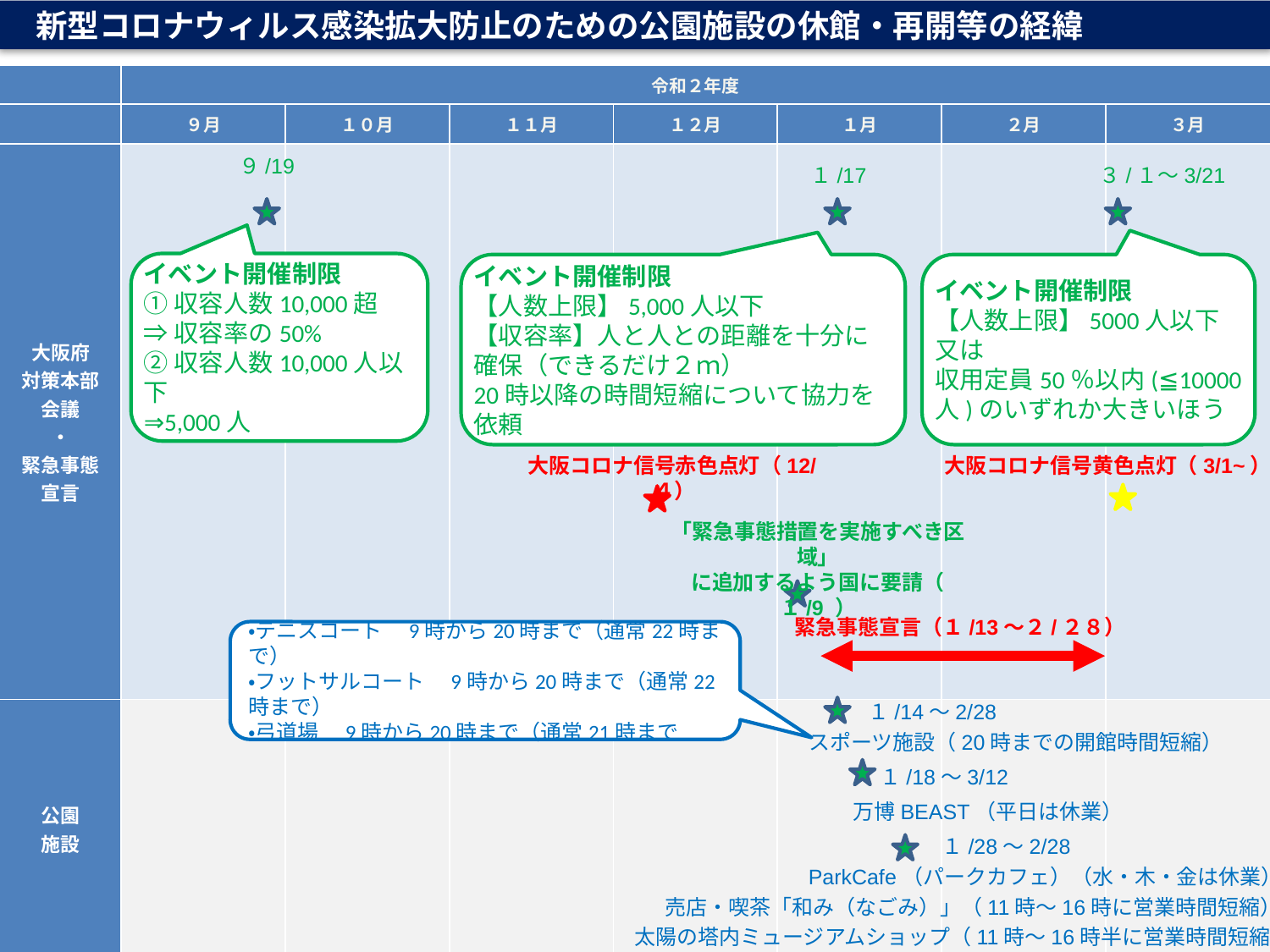

新型コロナウィルス感染拡大防止のための公園施設の休館・再開等の経緯
|  | 令和２年度 |  |  |  |  |  |  |
| --- | --- | --- | --- | --- | --- | --- | --- |
|  | ９月 | １０月 | １１月 | １２月 | １月 | ２月 | ３月 |
| 大阪府 対策本部会議 ・ 緊急事態 宣言 |  |  |  |  |  |  |  |
| 公園 施設 |  |  |  |  |  |  |  |
９/19
１/17
３/１～3/21

イベント開催制限
①収容人数10,000超
⇒収容率の50%
②収容人数10,000人以下
⇒5,000人
イベント開催制限
【人数上限】5,000人以下
【収容率】人と人との距離を十分に確保（できるだけ２ｍ）
20時以降の時間短縮について協力を依頼
イベント開催制限
【人数上限】5000人以下又は
収用定員50％以内(≦10000人)のいずれか大きいほう
大阪コロナ信号赤色点灯（12/４）
大阪コロナ信号黄色点灯（3/1~）

「緊急事態措置を実施すべき区域」
に追加するよう国に要請（ １/9 ）

緊急事態宣言（１/13～２/２８）
・テニスコート　9時から20時まで（通常22時まで）
・フットサルコート　9時から20時まで（通常22時まで）
・弓道場　9時から20時まで（通常21時まで
１/14～2/28

スポーツ施設（20時までの開館時間短縮）
１/18～3/12

万博BEAST（平日は休業）
１/28～2/28

ParkCafe（パークカフェ）（水・木・金は休業）
売店・喫茶「和み（なごみ）」（11時～16時に営業時間短縮）
太陽の塔内ミュージアムショップ（11時～16時半に営業時間短縮）